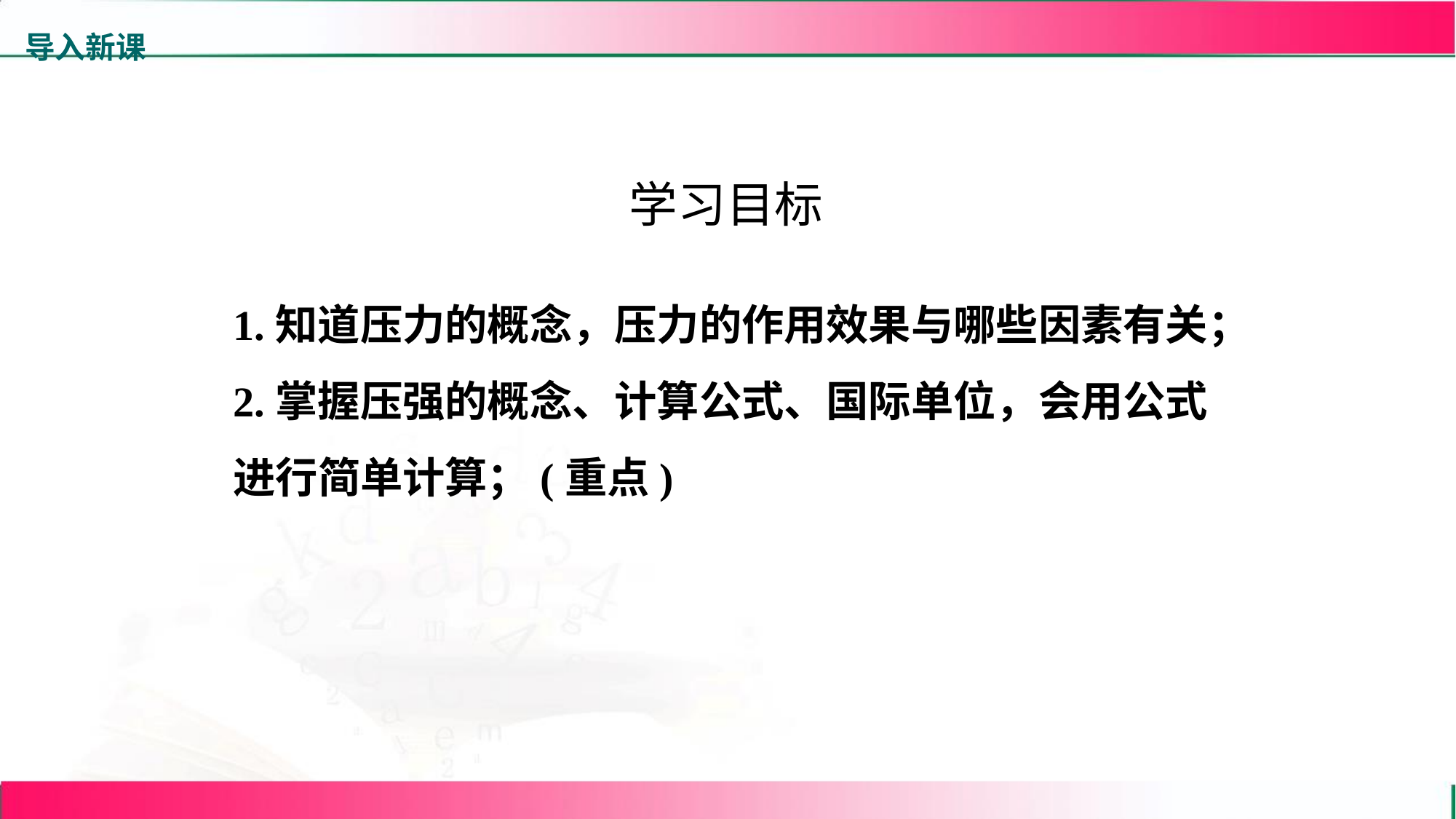

导入新课
学习目标
1.知道压力的概念，压力的作用效果与哪些因素有关；
2.掌握压强的概念、计算公式、国际单位，会用公式进行简单计算；(重点)